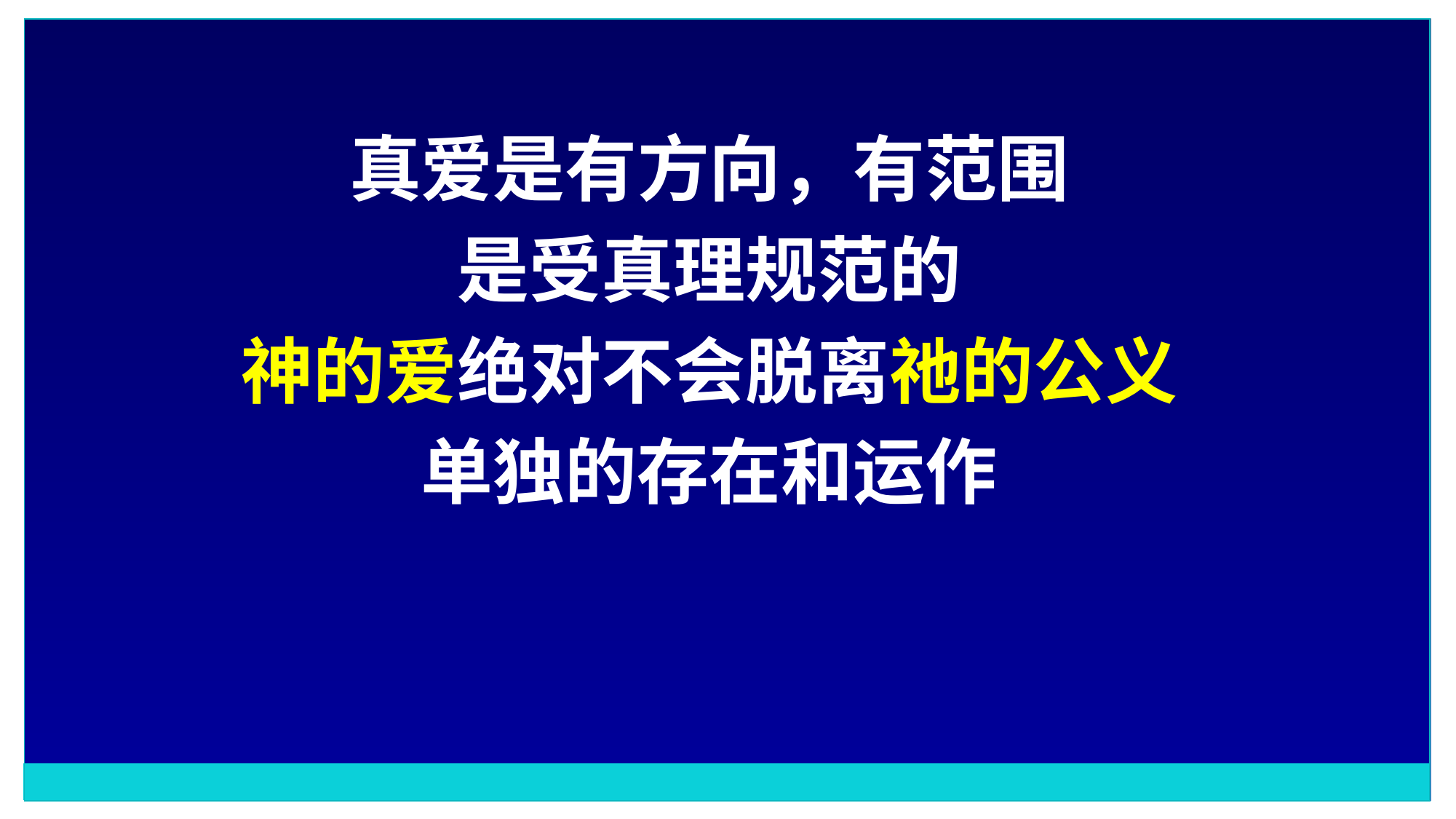

真爱是有方向，有范围
是受真理规范的
神的爱绝对不会脱离祂的公义
单独的存在和运作